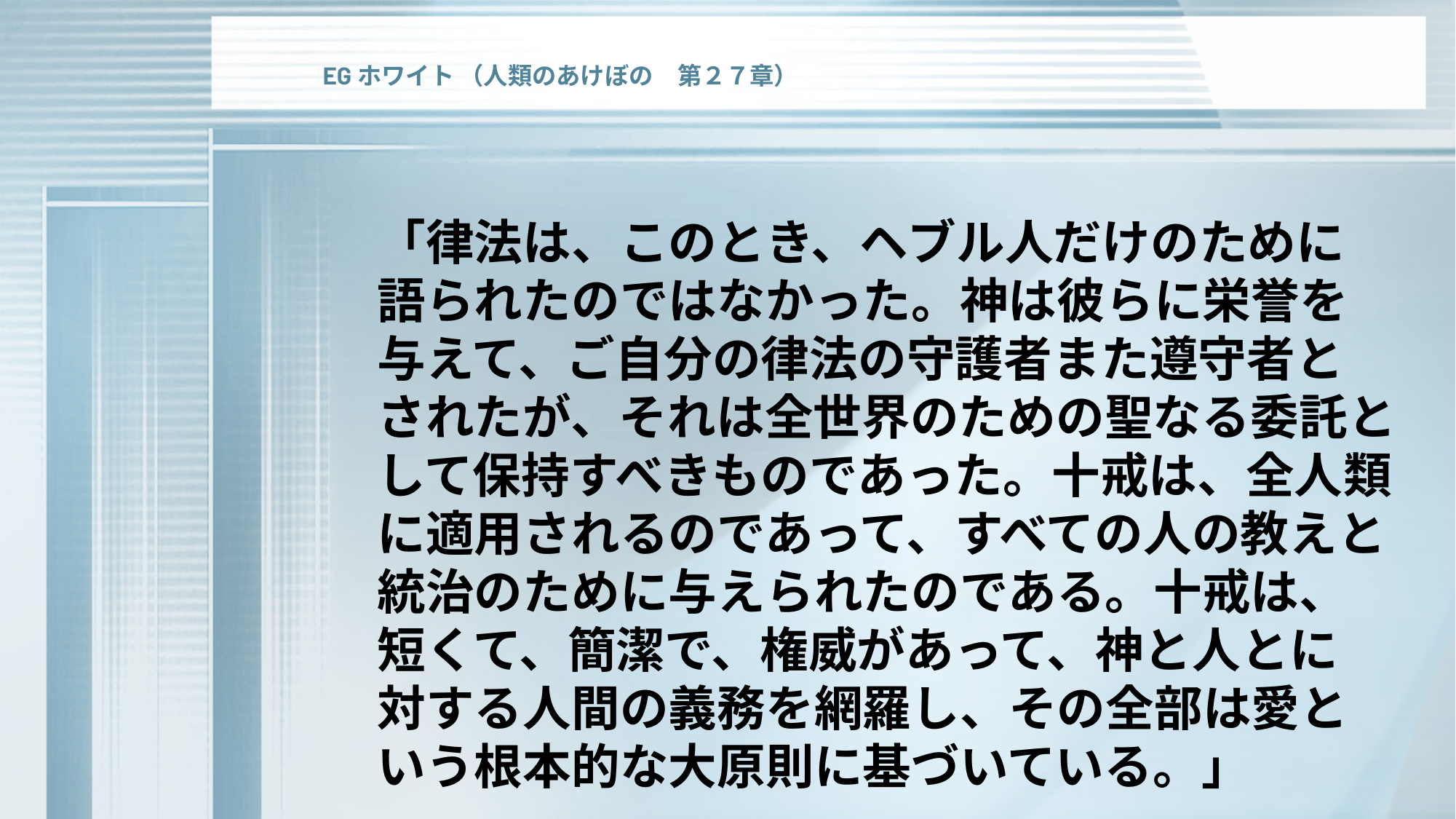

EGホワイト （人類のあけぼの　第２７章）
「律法は、このとき、ヘブル人だけのために　語られたのではなかった。神は彼らに栄誉を　与えて、ご自分の律法の守護者また遵守者と　されたが、それは全世界のための聖なる委託として保持すべきものであった。十戒は、全人類に適用されるのであって、すべての人の教えと統治のために与えられたのである。十戒は、　短くて、簡潔で、権威があって、神と人とに　対する人間の義務を網羅し、その全部は愛と　いう根本的な大原則に基づいている。」